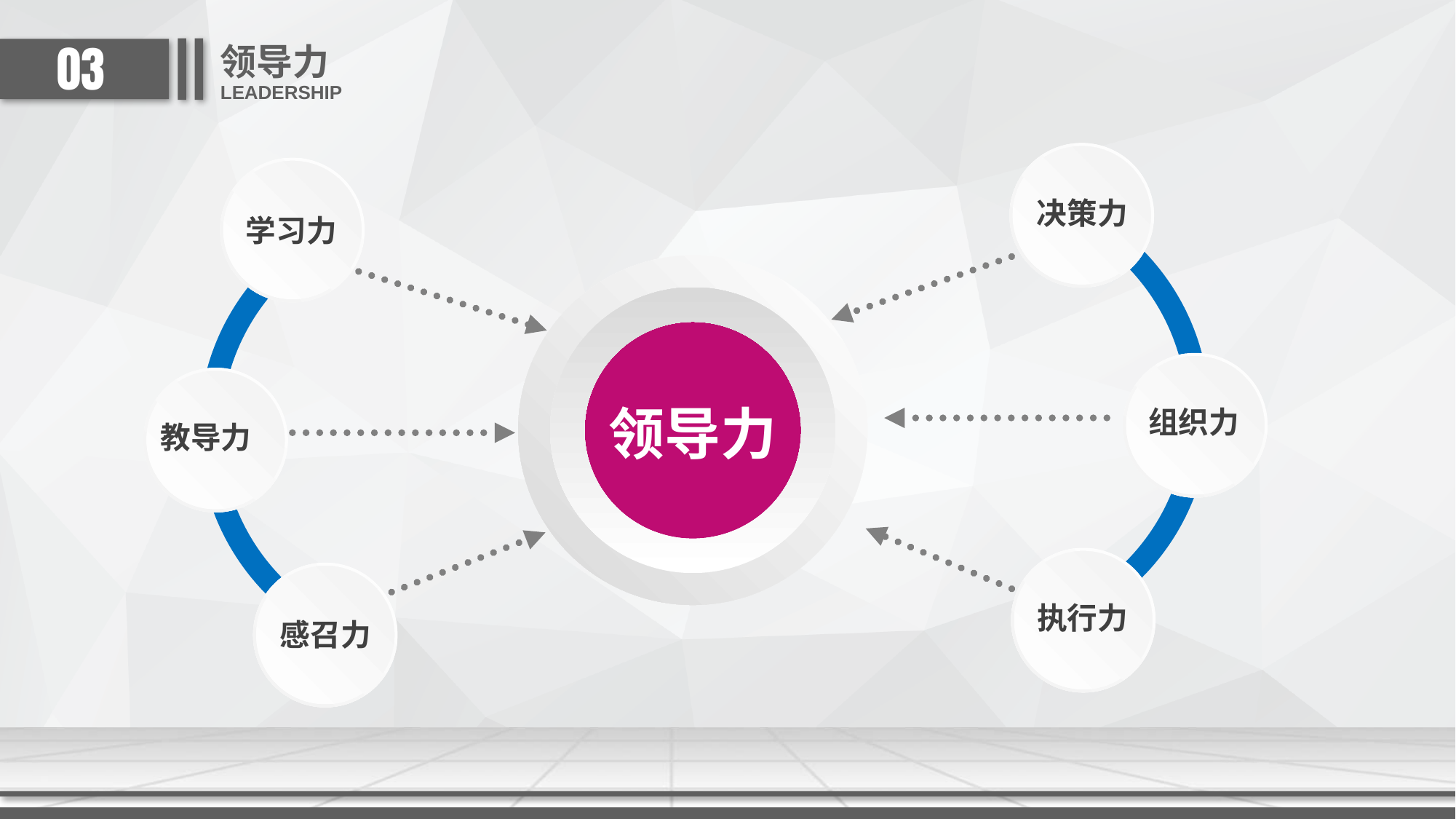

领导力

03
LEADERSHIP

决策力
学习力

领导力

组织力

教导力

执行力
感召力

延迟符